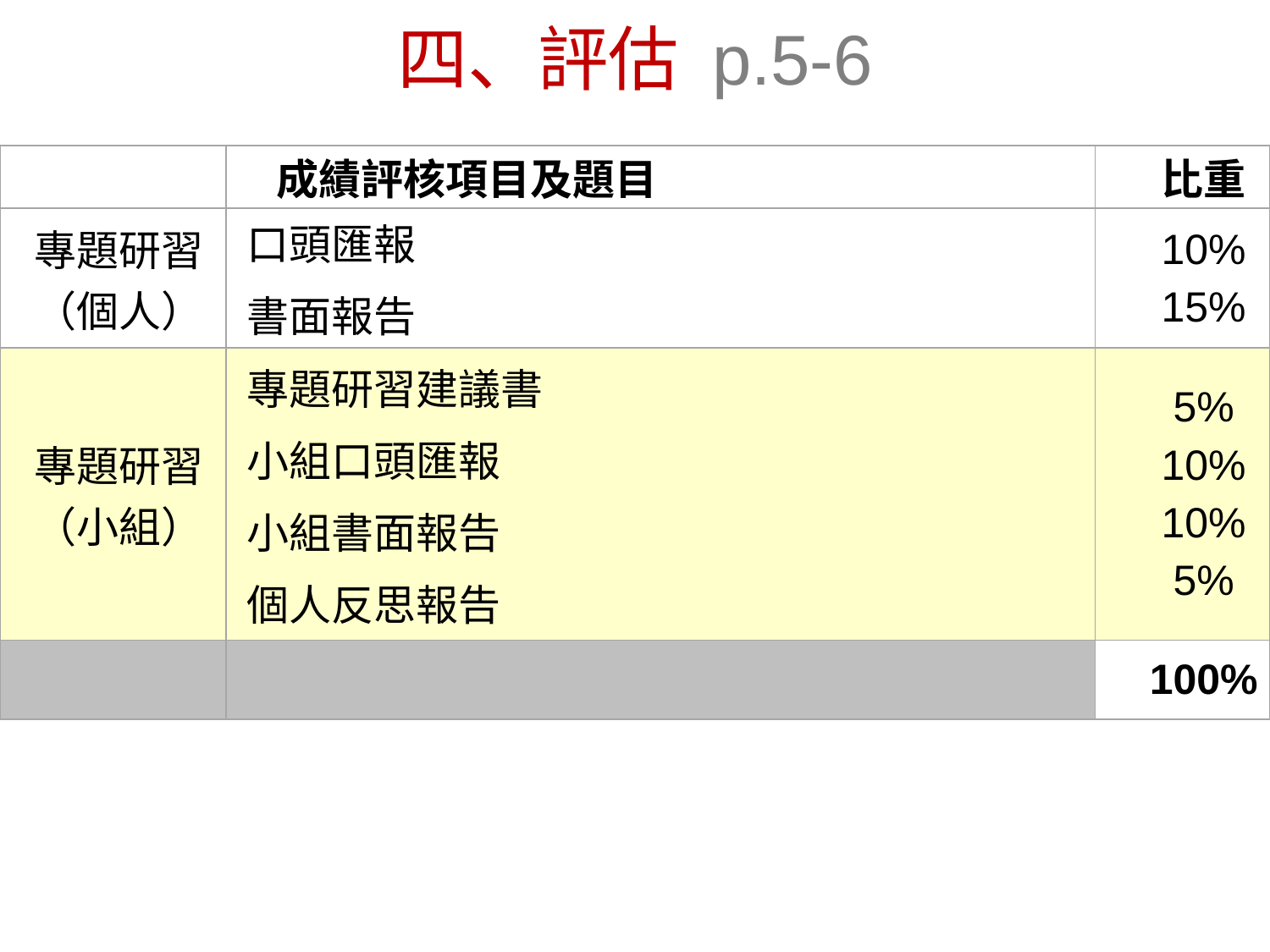

# 四、評估 p.5-6
|  | 成績評核項目及題目 | 比重 |
| --- | --- | --- |
| 專題研習（個人） | 口頭匯報 書面報告 | 10% 15% |
| 專題研習（小組） | 專題研習建議書 小組口頭匯報 小組書面報告 個人反思報告 | 5% 10% 10% 5% |
|  |  | 100% |